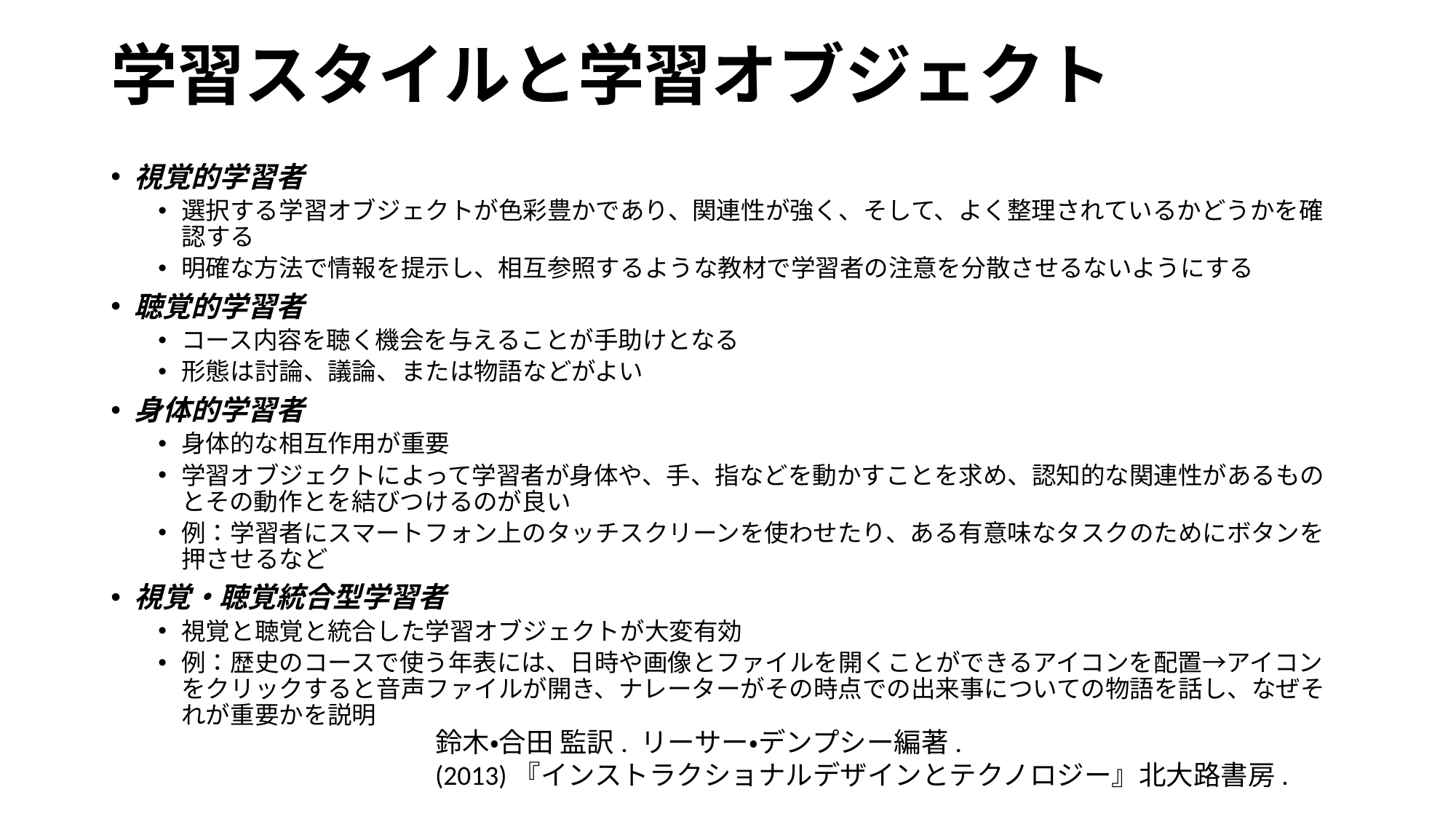

# 学習スタイルと学習オブジェクト
視覚的学習者
選択する学習オブジェクトが色彩豊かであり、関連性が強く、そして、よく整理されているかどうかを確認する
明確な方法で情報を提示し、相互参照するような教材で学習者の注意を分散させるないようにする
聴覚的学習者
コース内容を聴く機会を与えることが手助けとなる
形態は討論、議論、または物語などがよい
身体的学習者
身体的な相互作用が重要
学習オブジェクトによって学習者が身体や、手、指などを動かすことを求め、認知的な関連性があるものとその動作とを結びつけるのが良い
例：学習者にスマートフォン上のタッチスクリーンを使わせたり、ある有意味なタスクのためにボタンを押させるなど
視覚・聴覚統合型学習者
視覚と聴覚と統合した学習オブジェクトが大変有効
例：歴史のコースで使う年表には、日時や画像とファイルを開くことができるアイコンを配置→アイコンをクリックすると音声ファイルが開き、ナレーターがその時点での出来事についての物語を話し、なぜそれが重要かを説明
鈴木・合田 監訳. リーサー・デンプシー編著.
(2013)『インストラクショナルデザインとテクノロジー』北大路書房.